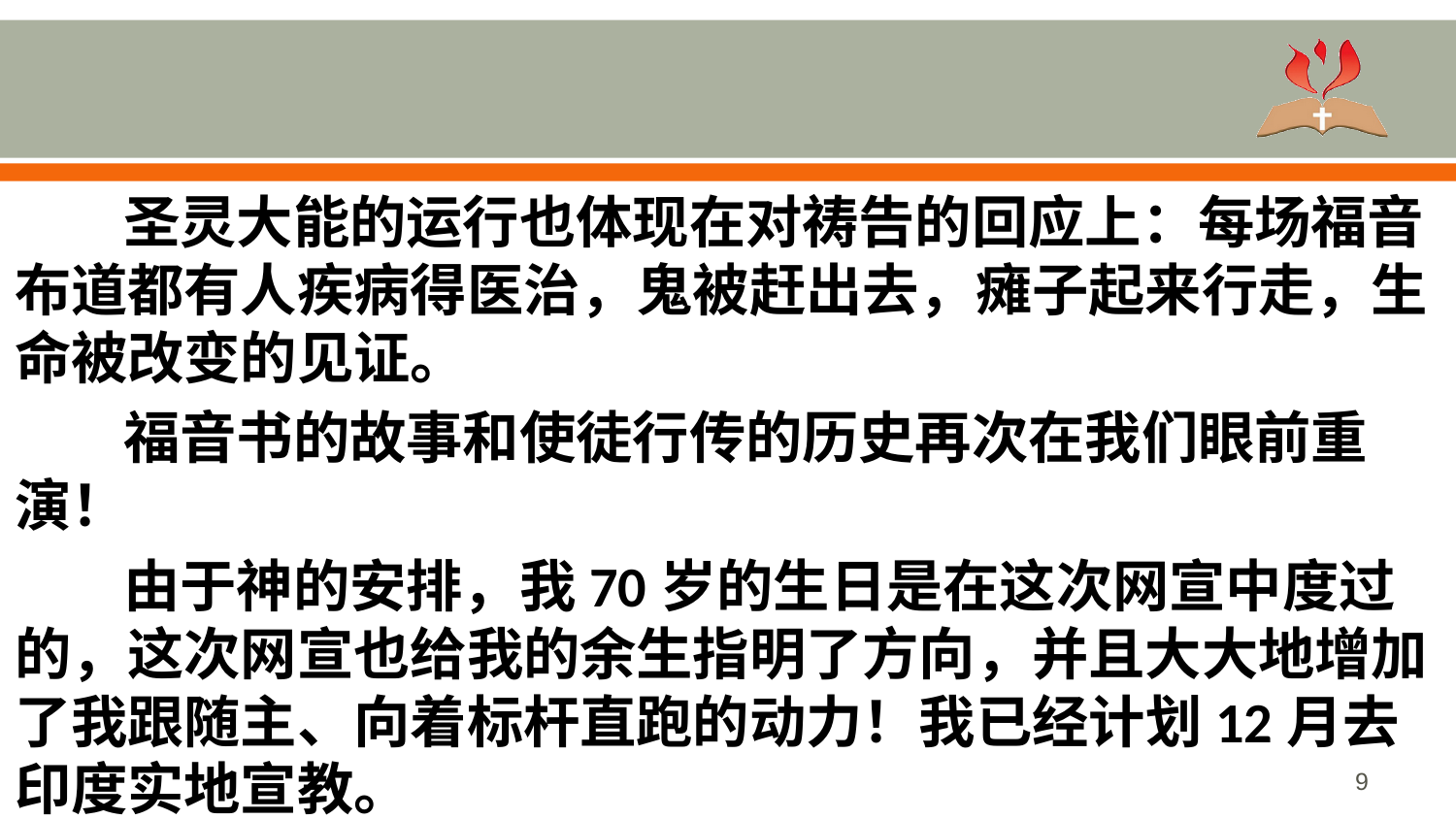

圣灵大能的运行也体现在对祷告的回应上：每场福音布道都有人疾病得医治，鬼被赶出去，瘫子起来行走，生命被改变的见证。
福音书的故事和使徒行传的历史再次在我们眼前重演！
由于神的安排，我70岁的生日是在这次网宣中度过的，这次网宣也给我的余生指明了方向，并且大大地增加了我跟随主、向着标杆直跑的动力！我已经计划12月去印度实地宣教。

9